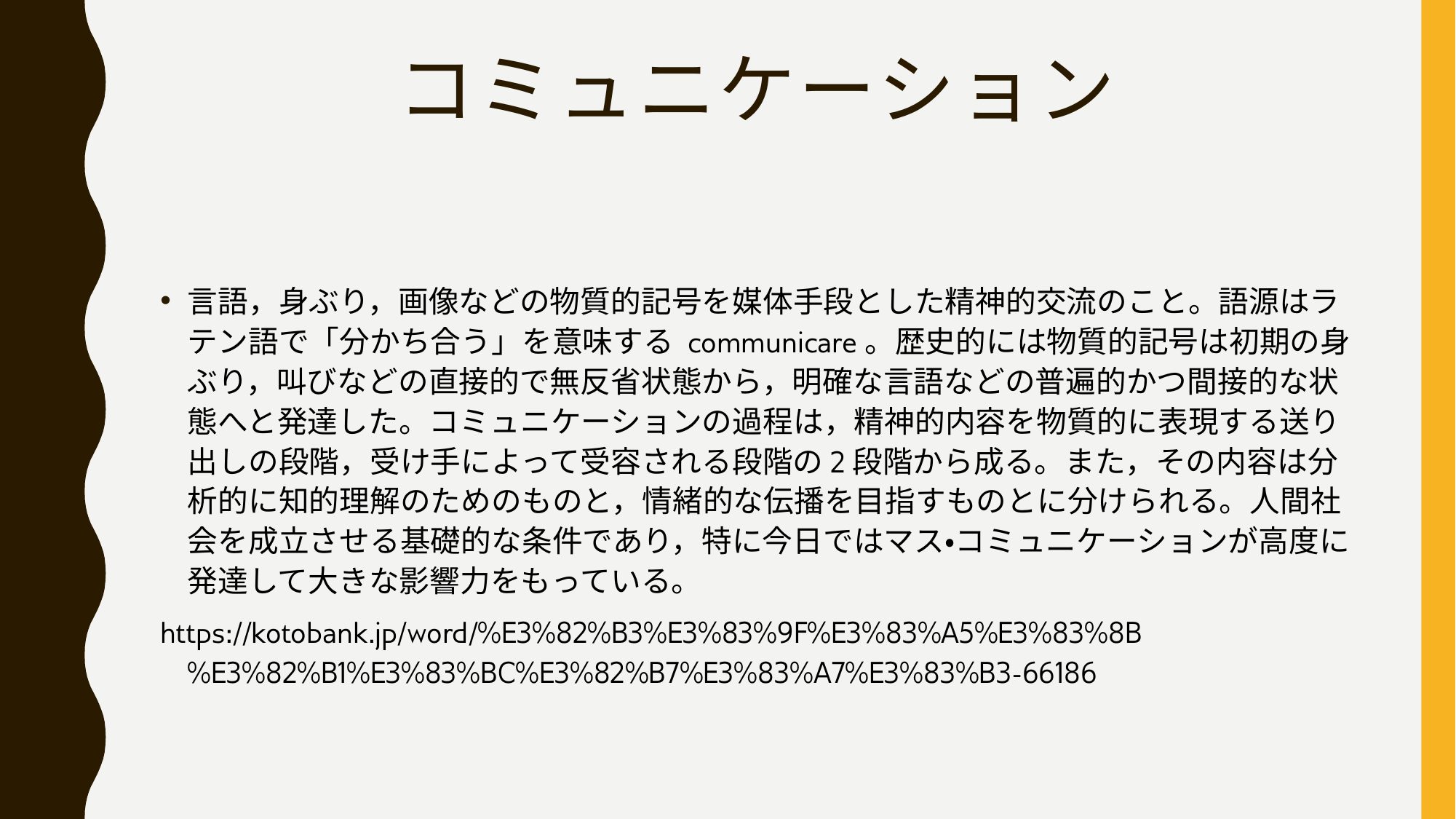

# コミュニケーション
言語，身ぶり，画像などの物質的記号を媒体手段とした精神的交流のこと。語源はラテン語で「分かち合う」を意味する communicare。歴史的には物質的記号は初期の身ぶり，叫びなどの直接的で無反省状態から，明確な言語などの普遍的かつ間接的な状態へと発達した。コミュニケーションの過程は，精神的内容を物質的に表現する送り出しの段階，受け手によって受容される段階の2段階から成る。また，その内容は分析的に知的理解のためのものと，情緒的な伝播を目指すものとに分けられる。人間社会を成立させる基礎的な条件であり，特に今日ではマス・コミュニケーションが高度に発達して大きな影響力をもっている。
https://kotobank.jp/word/%E3%82%B3%E3%83%9F%E3%83%A5%E3%83%8B%E3%82%B1%E3%83%BC%E3%82%B7%E3%83%A7%E3%83%B3-66186